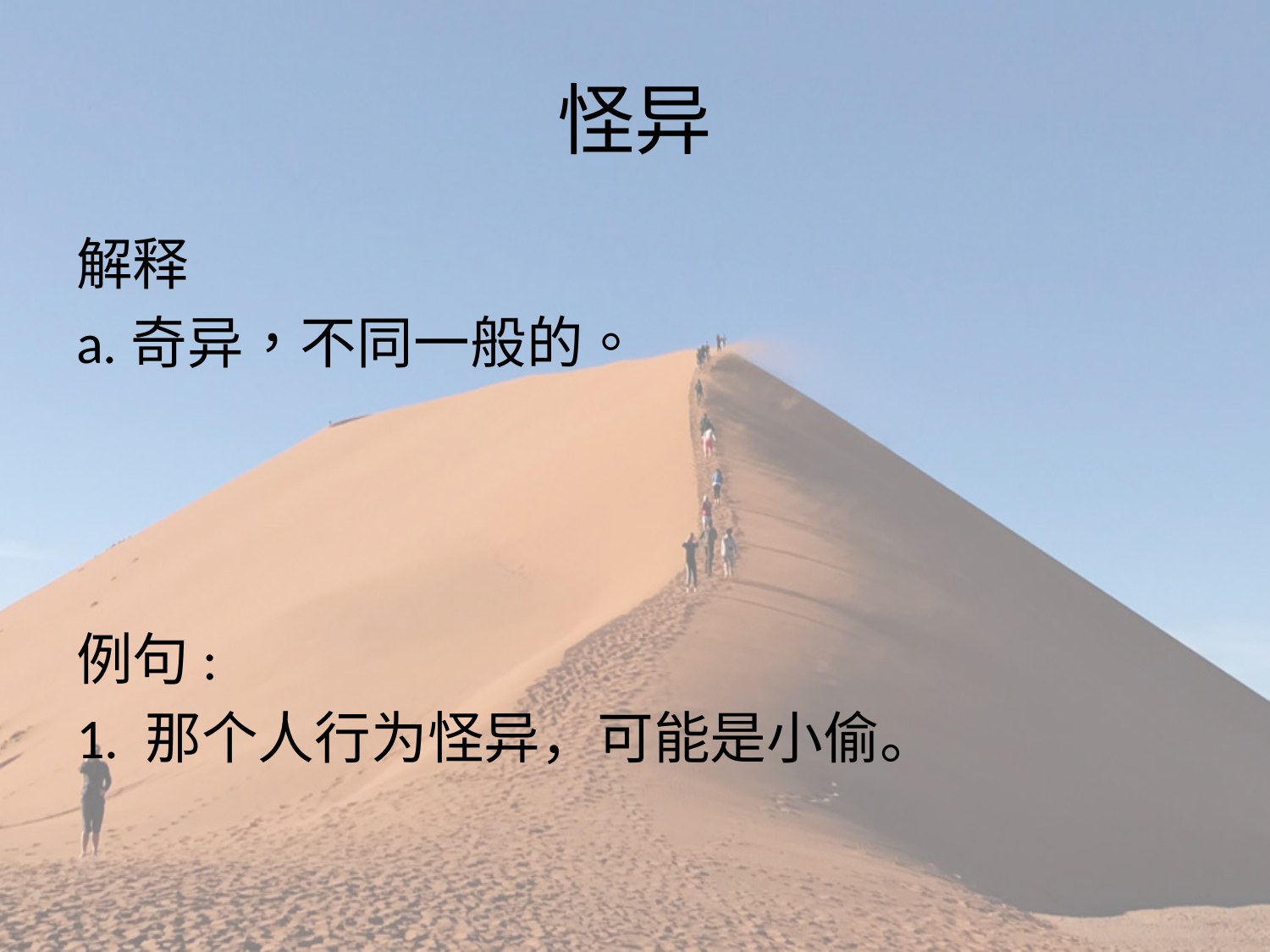

# 怪异
解释
a.奇异，不同一般的。

例句:
1. 那个人行为怪异，可能是小偷。